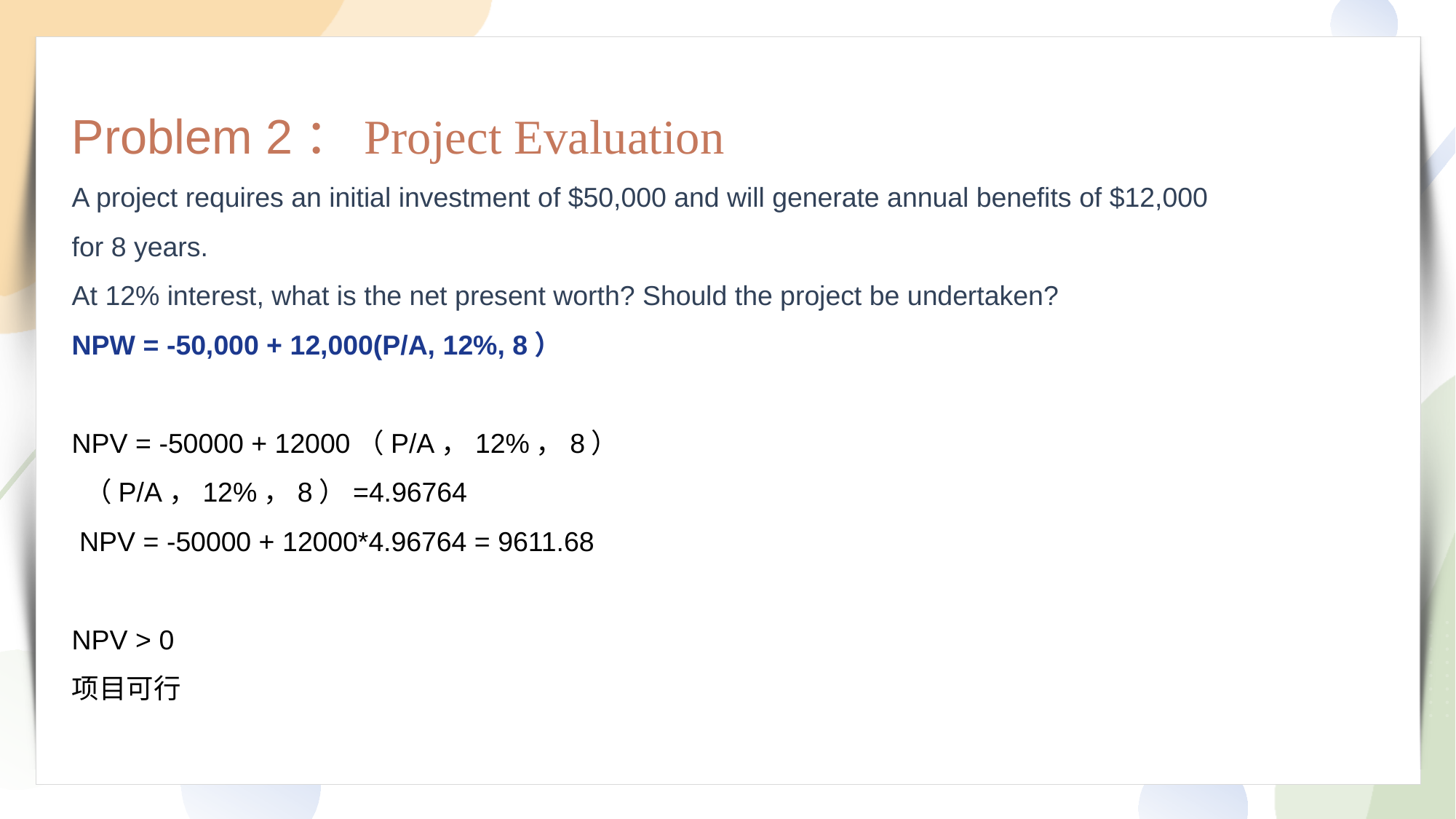

Problem 2：Project Evaluation
A project requires an initial investment of $50,000 and will generate annual benefits of $12,000 for 8 years.
At 12% interest, what is the net present worth? Should the project be undertaken?
NPW = -50,000 + 12,000(P/A, 12%, 8）

NPV = -50000 + 12000（P/A，12%，8）
 （P/A，12%，8）=4.96764
 NPV = -50000 + 12000*4.96764 = 9611.68

NPV > 0
项目可行
输入标题